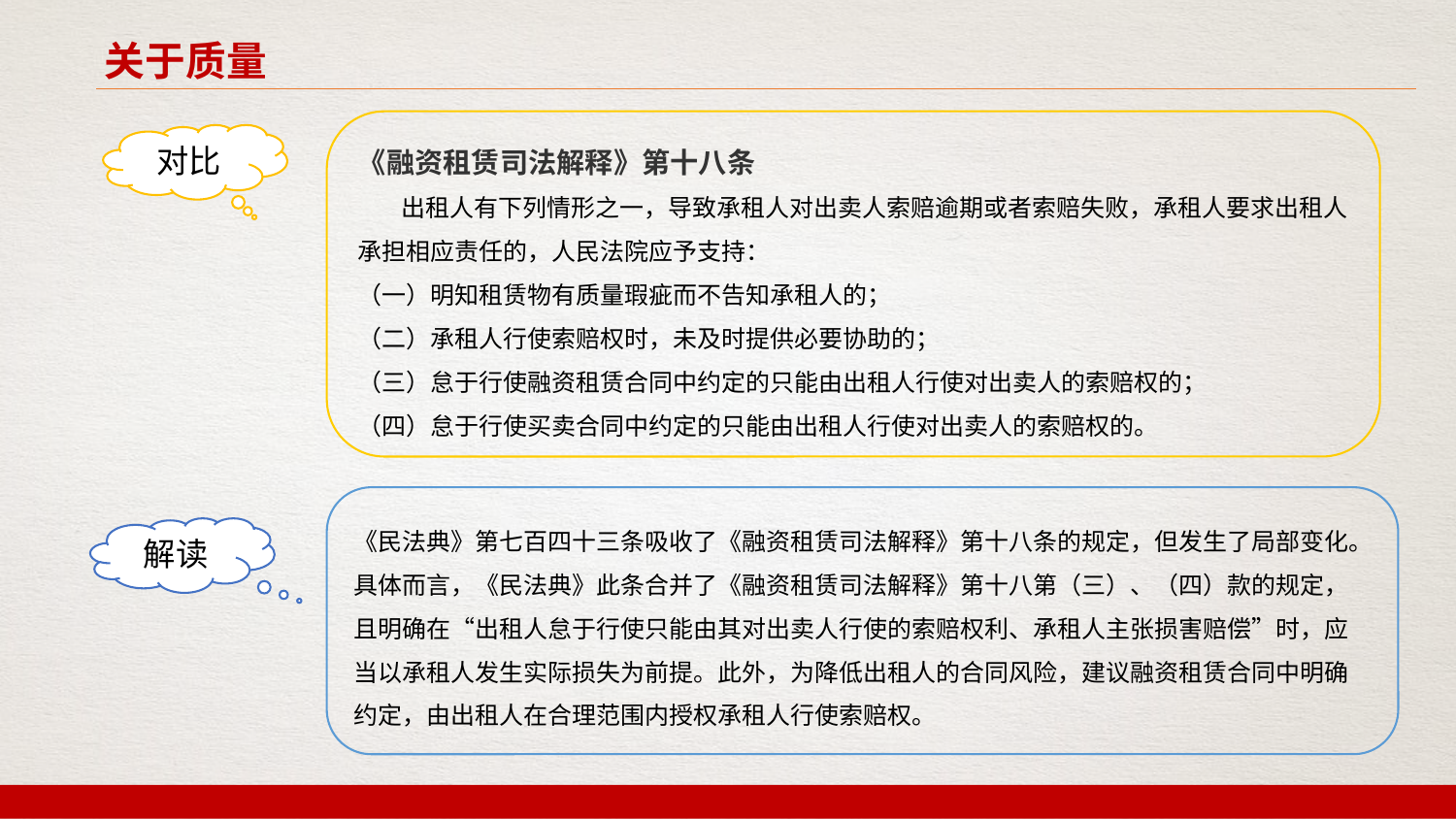

关于质量
《融资租赁司法解释》第十八条
       出租人有下列情形之一，导致承租人对出卖人索赔逾期或者索赔失败，承租人要求出租人承担相应责任的，人民法院应予支持：
（一）明知租赁物有质量瑕疵而不告知承租人的；
（二）承租人行使索赔权时，未及时提供必要协助的；
（三）怠于行使融资租赁合同中约定的只能由出租人行使对出卖人的索赔权的；
（四）怠于行使买卖合同中约定的只能由出租人行使对出卖人的索赔权的。
对比
《民法典》第七百四十三条吸收了《融资租赁司法解释》第十八条的规定，但发生了局部变化。具体而言，《民法典》此条合并了《融资租赁司法解释》第十八第（三）、（四）款的规定，且明确在“出租人怠于行使只能由其对出卖人行使的索赔权利、承租人主张损害赔偿”时，应当以承租人发生实际损失为前提。此外，为降低出租人的合同风险，建议融资租赁合同中明确约定，由出租人在合理范围内授权承租人行使索赔权。
解读